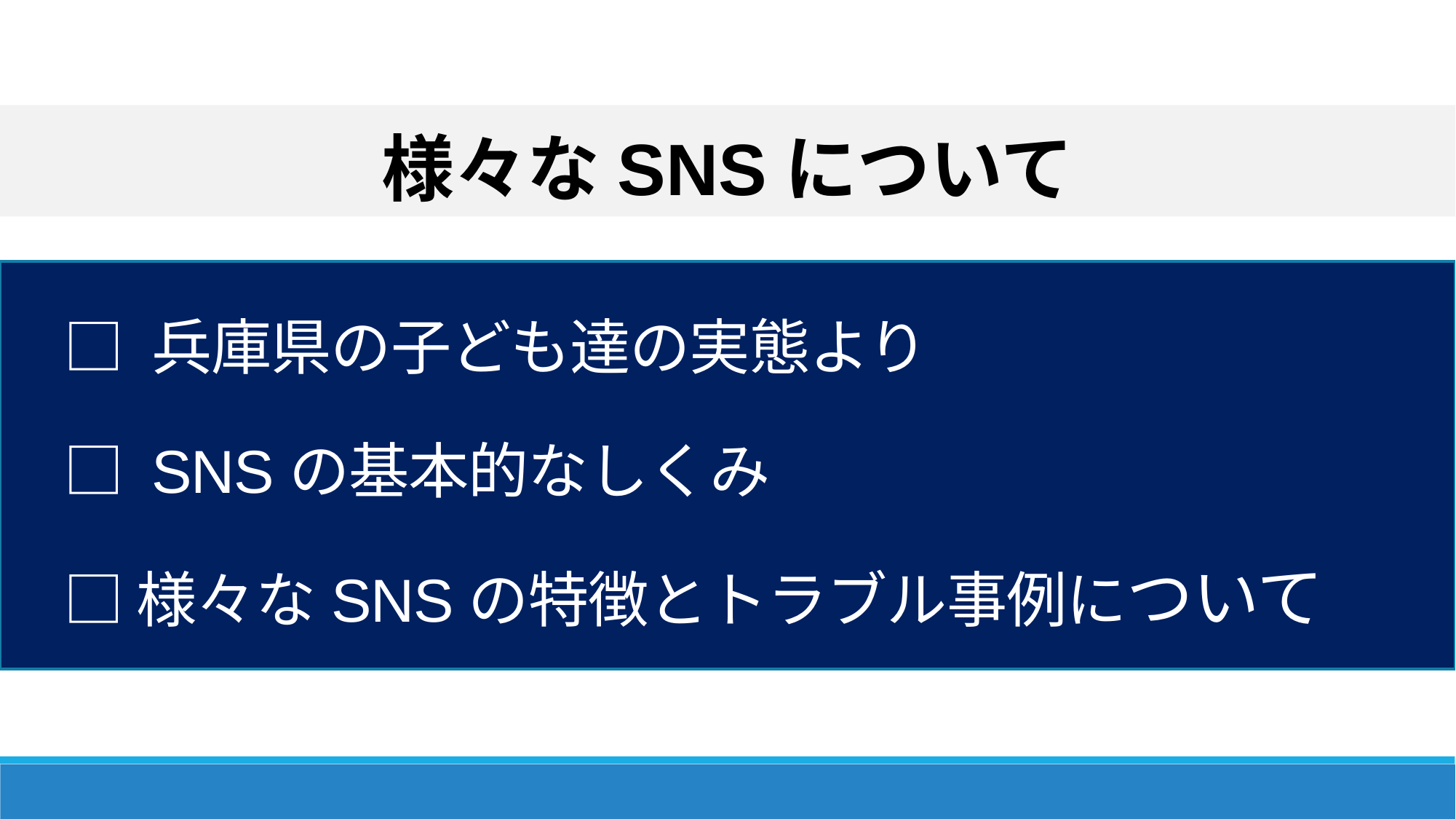

様々なSNSについて

# □ 兵庫県の子ども達の実態より □ SNSの基本的なしくみ □ 様々なSNSの特徴とトラブル事例について